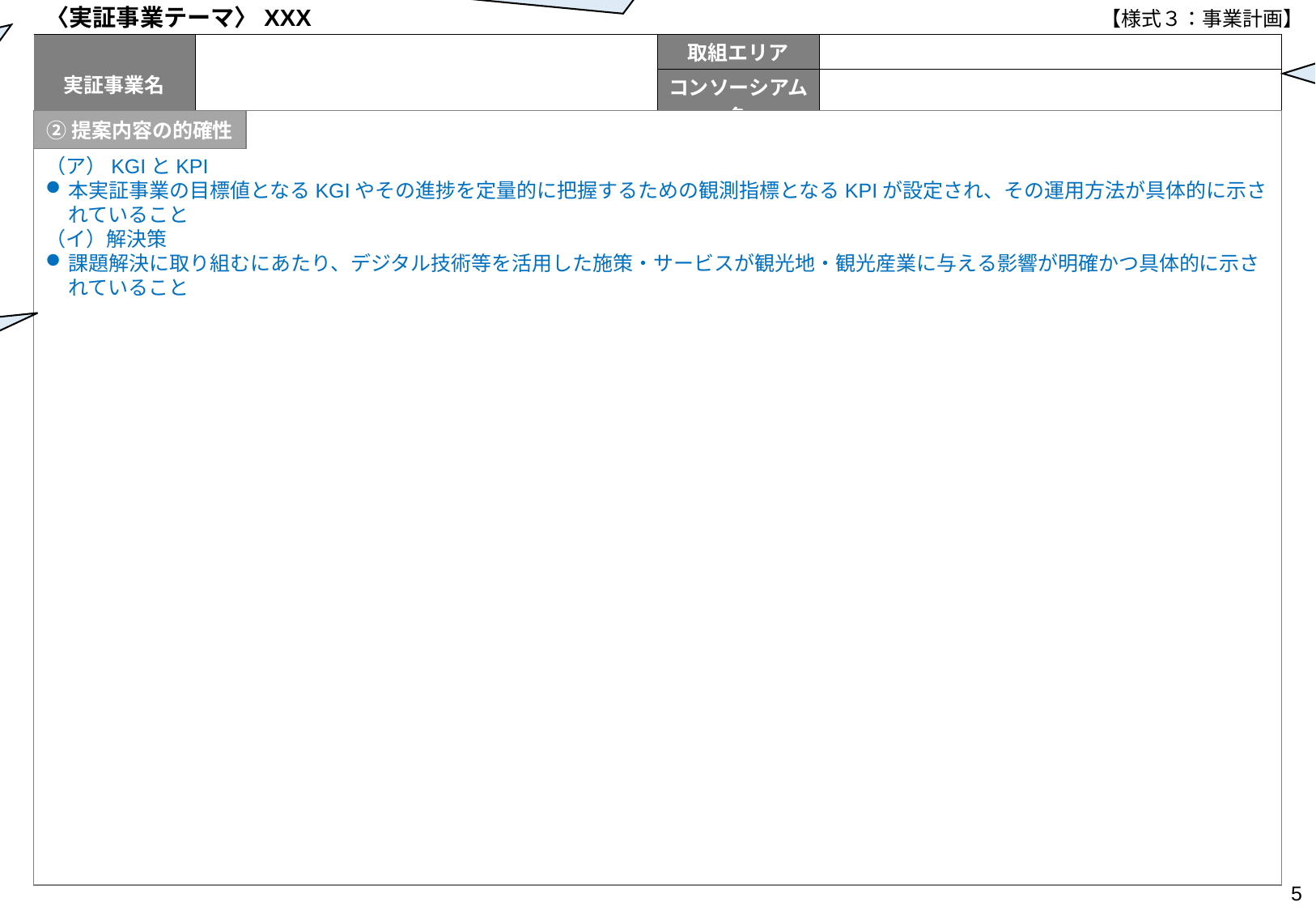

【様式３：事業計画】
選択した実証事業テーマとその番号を記入してください。
①-1. 観光地を中心とした地域活性化の好循環モデル
①-2. 観光産業を中心とした地域活性化の好循環モデル
②	生成AI活用モデル
③	オープンデータ推進モデル
様式３：事業計画
注：青字の審査項目及び水色のコメントは、提出時に削除してください。
事業名・取組エリア・コンソーシアム名を記入してください
〈実証事業テーマ〉XXX
| 実証事業名 |  | 取組エリア |  |
| --- | --- | --- | --- |
|  |  | コンソーシアム名 |  |
②提案内容の的確性
（ア）KGIとKPI
本実証事業の目標値となるKGIやその進捗を定量的に把握するための観測指標となるKPIが設定され、その運用方法が具体的に示されていること
（イ）解決策
課題解決に取り組むにあたり、デジタル技術等を活用した施策・サービスが観光地・観光産業に与える影響が明確かつ具体的に示されていること
事業計画の記載にあたっては、別紙に示されている審査項目を踏まえて記載してください。
5